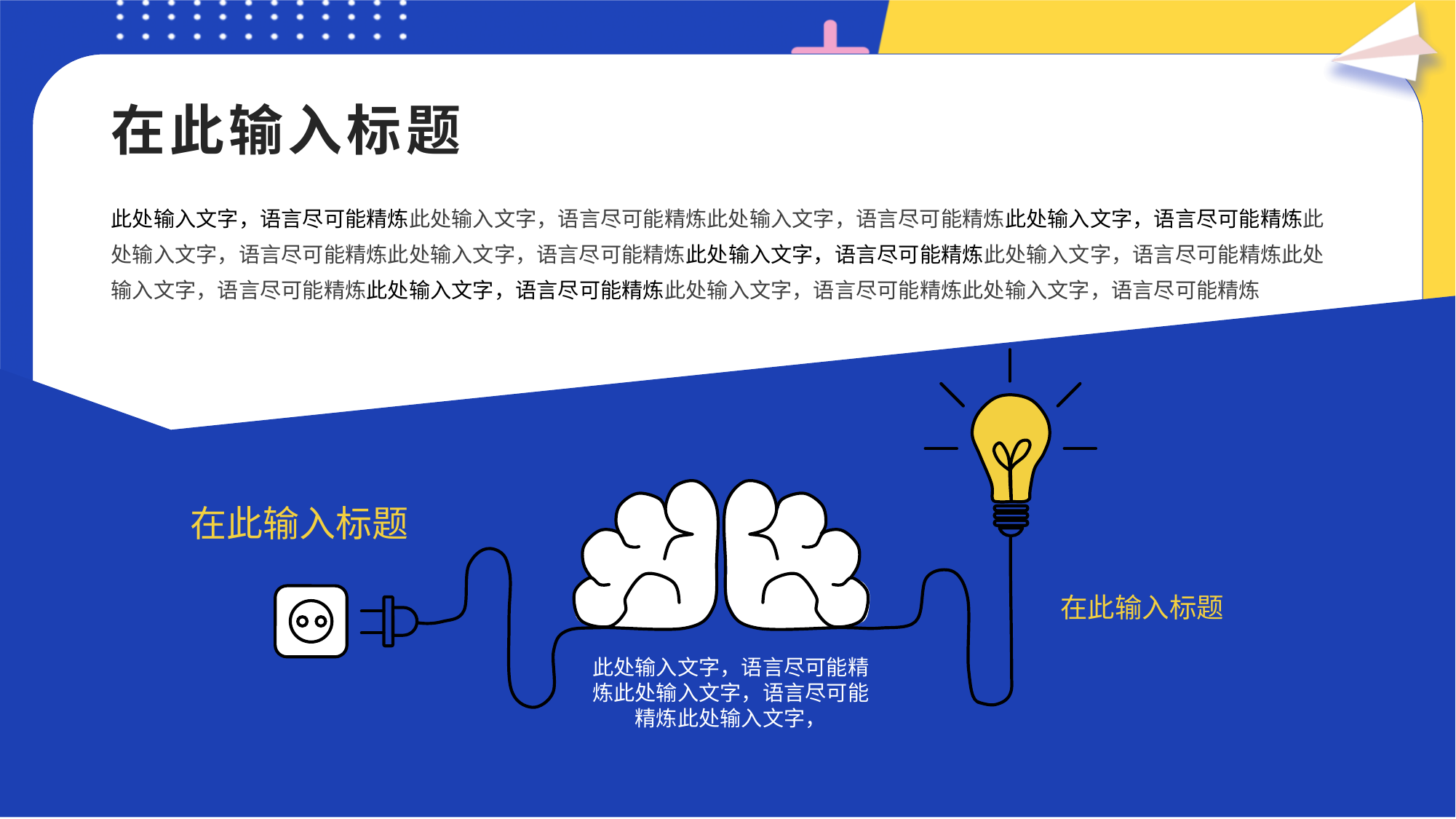

在此输入标题
此处输入文字，语言尽可能精炼此处输入文字，语言尽可能精炼此处输入文字，语言尽可能精炼此处输入文字，语言尽可能精炼此处输入文字，语言尽可能精炼此处输入文字，语言尽可能精炼此处输入文字，语言尽可能精炼此处输入文字，语言尽可能精炼此处输入文字，语言尽可能精炼此处输入文字，语言尽可能精炼此处输入文字，语言尽可能精炼此处输入文字，语言尽可能精炼

在此输入标题
在此输入标题
此处输入文字，语言尽可能精炼此处输入文字，语言尽可能精炼此处输入文字，